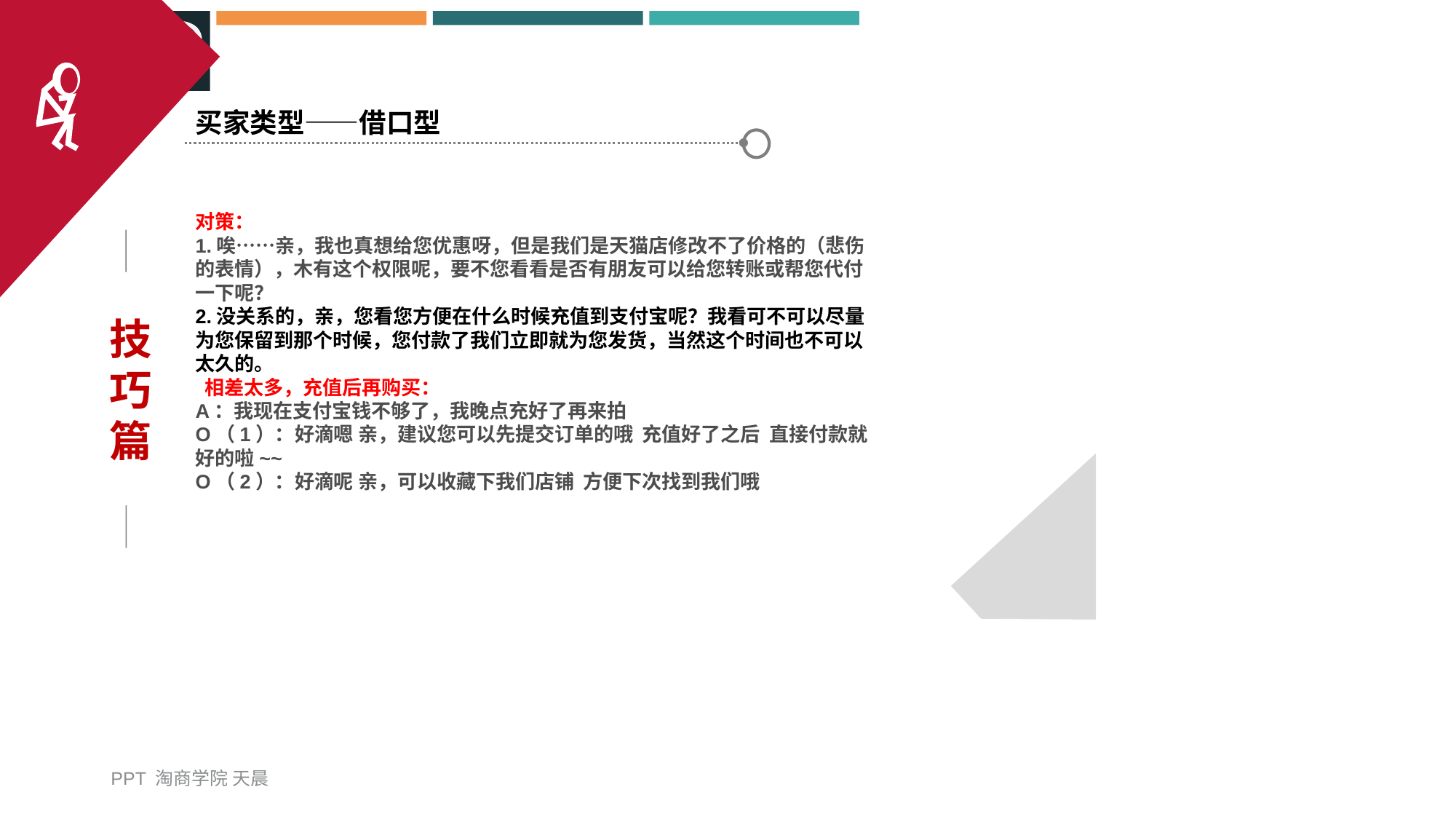

买家类型——借口型

对策：
1.唉……亲，我也真想给您优惠呀，但是我们是天猫店修改不了价格的（悲伤的表情），木有这个权限呢，要不您看看是否有朋友可以给您转账或帮您代付一下呢？
2.没关系的，亲，您看您方便在什么时候充值到支付宝呢？我看可不可以尽量为您保留到那个时候，您付款了我们立即就为您发货，当然这个时间也不可以太久的。
 相差太多，充值后再购买：
A：我现在支付宝钱不够了，我晚点充好了再来拍
O（1）：好滴嗯 亲，建议您可以先提交订单的哦  充值好了之后  直接付款就好的啦~~
O（2）：好滴呢 亲，可以收藏下我们店铺  方便下次找到我们哦

技巧篇

PPT 淘商学院 天晨